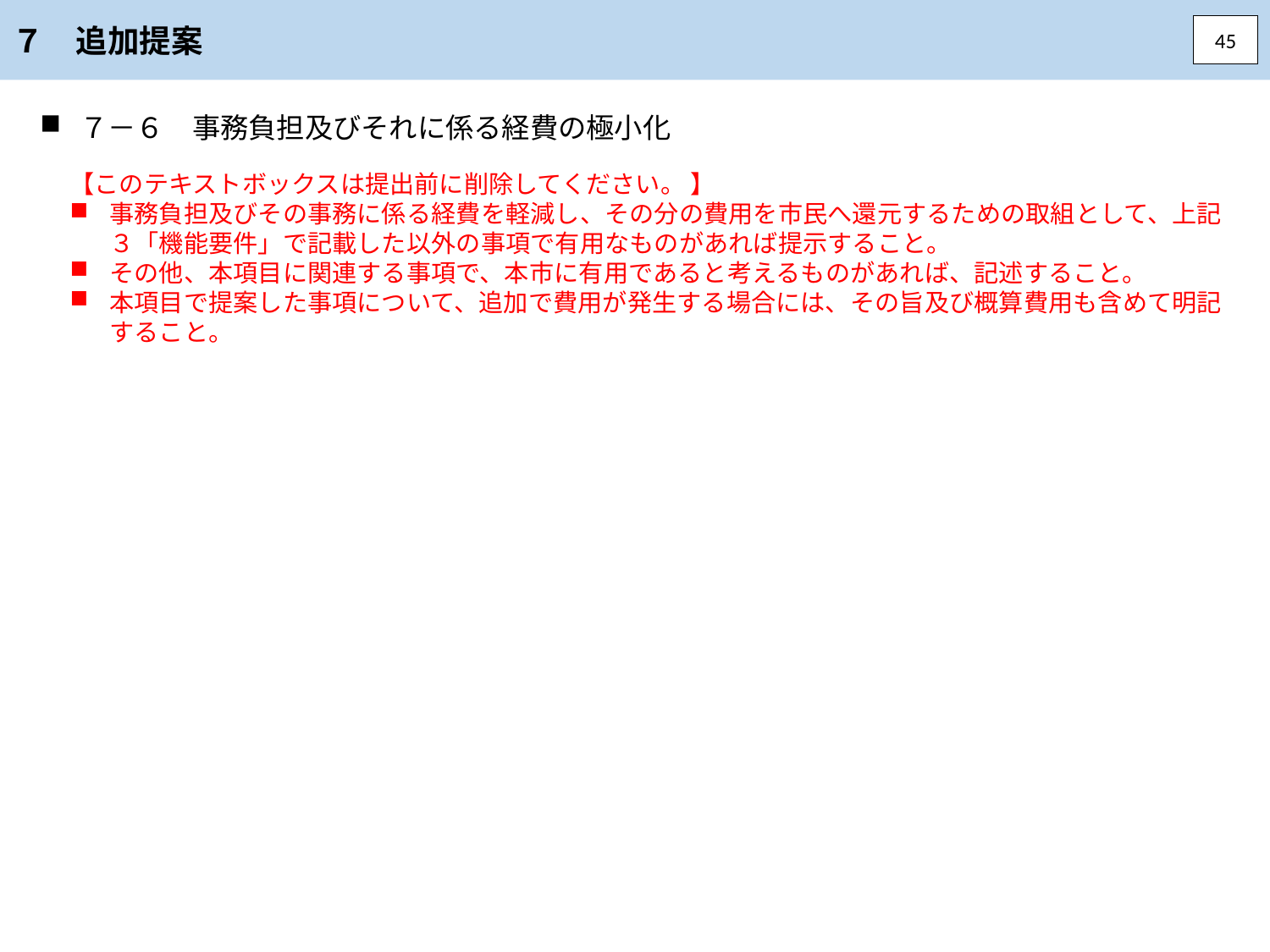

７　追加提案
45
７－６　事務負担及びそれに係る経費の極小化
【このテキストボックスは提出前に削除してください。 】
事務負担及びその事務に係る経費を軽減し、その分の費用を市民へ還元するための取組として、上記３「機能要件」で記載した以外の事項で有用なものがあれば提示すること。
その他、本項目に関連する事項で、本市に有用であると考えるものがあれば、記述すること。
本項目で提案した事項について、追加で費用が発生する場合には、その旨及び概算費用も含めて明記すること。